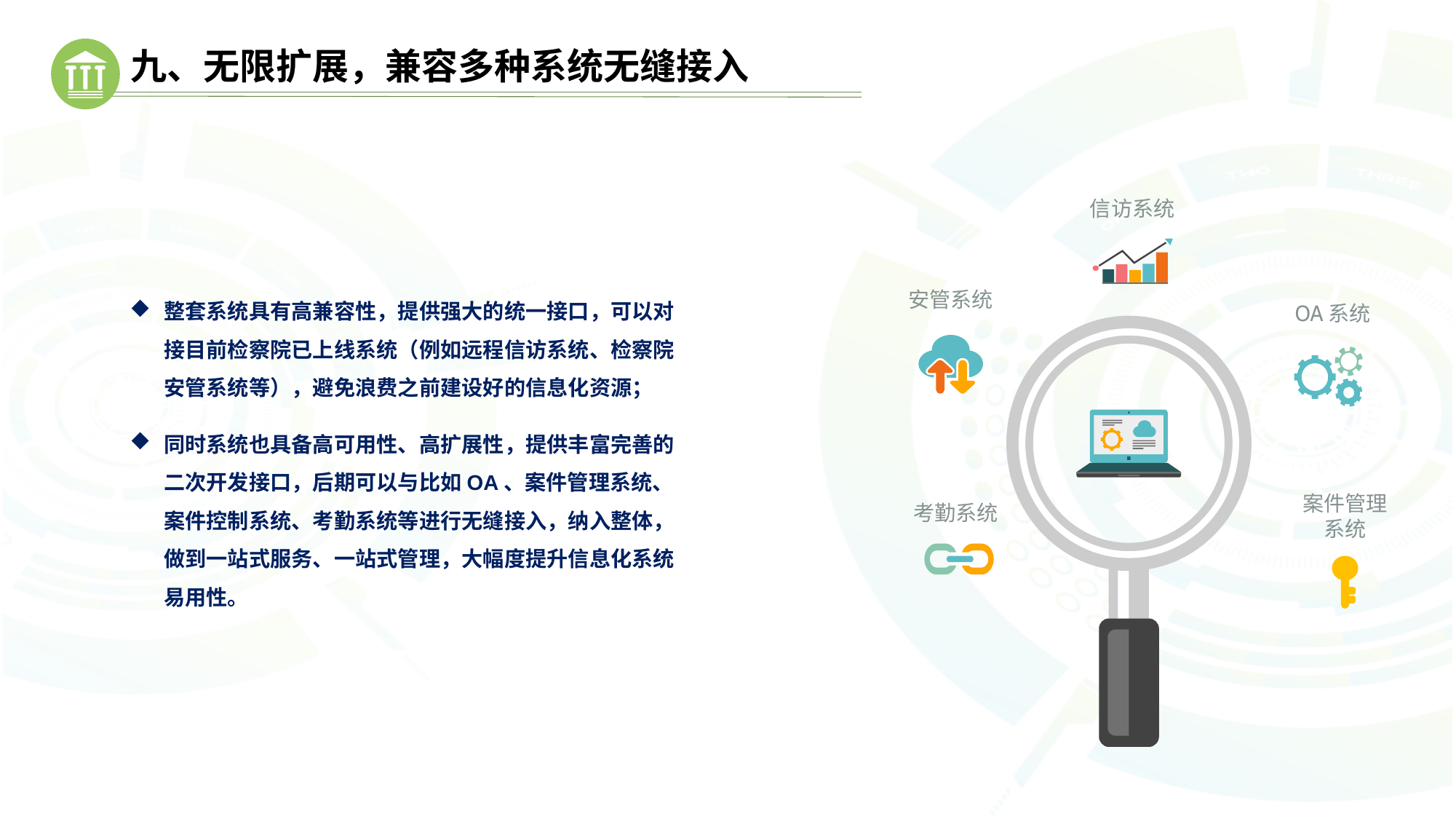

# 九、无限扩展，兼容多种系统无缝接入

信访系统

整套系统具有高兼容性，提供强大的统一接口，可以对接目前检察院已上线系统（例如远程信访系统、检察院安管系统等），避免浪费之前建设好的信息化资源；
同时系统也具备高可用性、高扩展性，提供丰富完善的二次开发接口，后期可以与比如OA、案件管理系统、案件控制系统、考勤系统等进行无缝接入，纳入整体，做到一站式服务、一站式管理，大幅度提升信息化系统易用性。
安管系统
OA系统

案件管理
系统
考勤系统